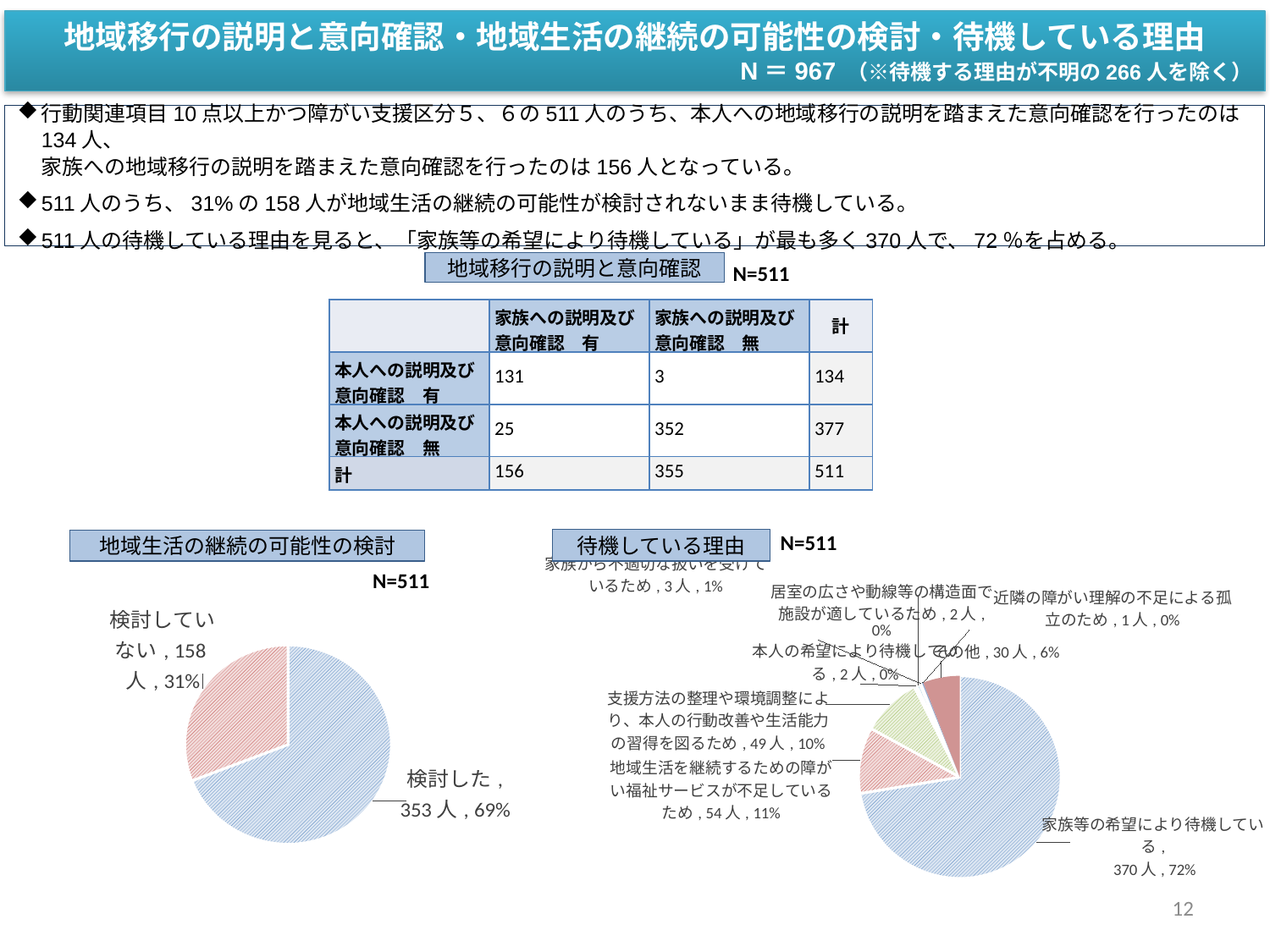

地域移行の説明と意向確認・地域生活の継続の可能性の検討・待機している理由
N＝967 （※待機する理由が不明の266人を除く）
行動関連項目10点以上かつ障がい支援区分５、６の511人のうち、本人への地域移行の説明を踏まえた意向確認を行ったのは134人、
家族への地域移行の説明を踏まえた意向確認を行ったのは156人となっている。
511人のうち、31%の158人が地域生活の継続の可能性が検討されないまま待機している。
511人の待機している理由を見ると、「家族等の希望により待機している」が最も多く370人で、72％を占める。
地域移行の説明と意向確認
N=511
|  | 家族への説明及び 意向確認　有 | 家族への説明及び 意向確認　無 | 計 |
| --- | --- | --- | --- |
| 本人への説明及び 意向確認　有 | 131 | 3 | 134 |
| 本人への説明及び 意向確認　無 | 25 | 352 | 377 |
| 計 | 156 | 355 | 511 |
N=511
待機している理由
地域生活の継続の可能性の検討

### Chart

| Category | 家族等の希望内容 |
|---|---|
| 家族等の希望により待機している | 370.0 |
| 地域生活を継続するための障がい福祉サービスが不足しているため | 54.0 |
| 支援方法の整理や環境調整により、本人の行動改善や生活能力の習得を図るため | 49.0 |
| 本人の希望により待機している | 2.0 |
| 家族から不適切な扱いを受けているため | 3.0 |
| 居室の広さや動線等の構造面で施設が適しているため | 2.0 |
| 近隣の障がい理解の不足による孤立のため | 1.0 |
| その他 | 30.0 |
N=511

### Chart

| Category | 地域生活の継続の可能性 |
|---|---|
| 検討した | 353.0 |
| 検討していない | 158.0 |
12